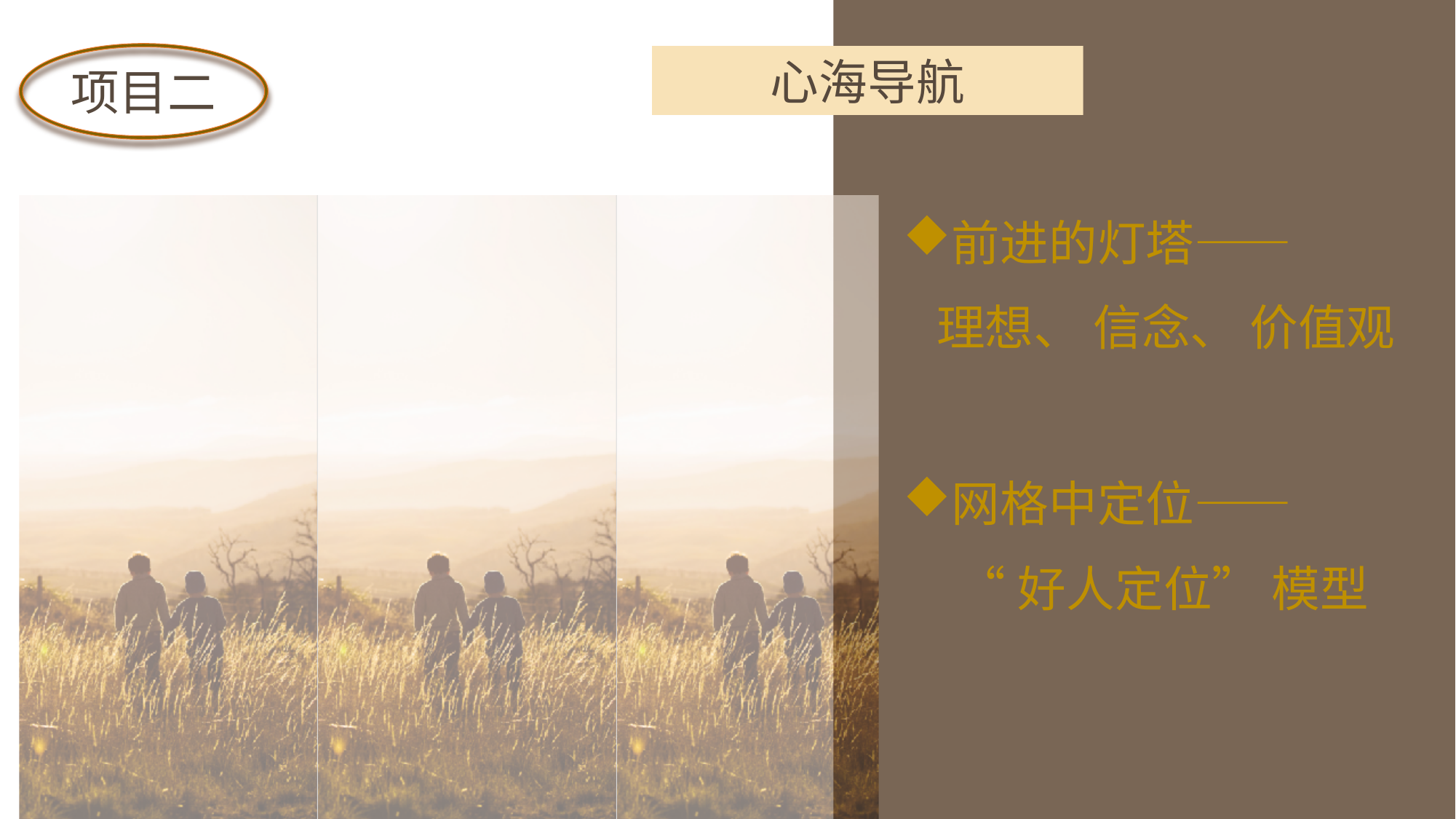

项目二
心海导航

前进的灯塔——
  理想、 信念、 价值观

网格中定位——
     “好人定位” 模型